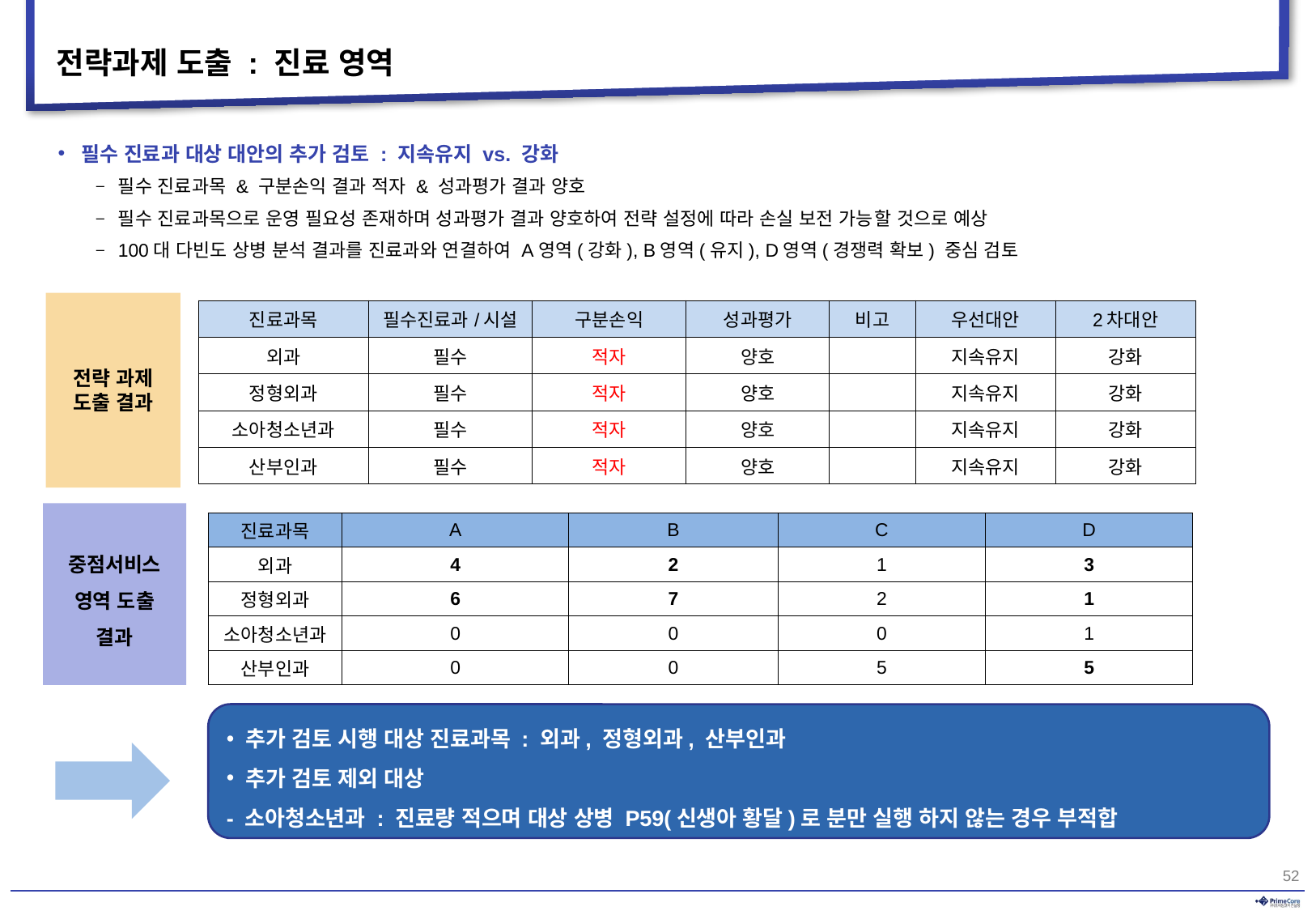

# 전략과제 도출 : 진료 영역
필수 진료과 대상 대안의 추가 검토 : 지속유지 vs. 강화
필수 진료과목 & 구분손익 결과 적자 & 성과평가 결과 양호
필수 진료과목으로 운영 필요성 존재하며 성과평가 결과 양호하여 전략 설정에 따라 손실 보전 가능할 것으로 예상
100대 다빈도 상병 분석 결과를 진료과와 연결하여 A영역(강화), B영역(유지), D영역(경쟁력 확보) 중심 검토

전략 과제
도출 결과
| 진료과목 | 필수진료과/시설 | 구분손익 | 성과평가 | 비고 | 우선대안 | 2차대안 |
| --- | --- | --- | --- | --- | --- | --- |
| 외과 | 필수 | 적자 | 양호 |  | 지속유지 | 강화 |
| 정형외과 | 필수 | 적자 | 양호 |  | 지속유지 | 강화 |
| 소아청소년과 | 필수 | 적자 | 양호 |  | 지속유지 | 강화 |
| 산부인과 | 필수 | 적자 | 양호 |  | 지속유지 | 강화 |
중점서비스
영역 도출
결과
| 진료과목 | A | B | C | D |
| --- | --- | --- | --- | --- |
| 외과 | 4 | 2 | 1 | 3 |
| 정형외과 | 6 | 7 | 2 | 1 |
| 소아청소년과 | 0 | 0 | 0 | 1 |
| 산부인과 | 0 | 0 | 5 | 5 |
 추가 검토 시행 대상 진료과목 : 외과, 정형외과, 산부인과
 추가 검토 제외 대상
- 소아청소년과 : 진료량 적으며 대상 상병 P59(신생아 황달)로 분만 실행 하지 않는 경우 부적합